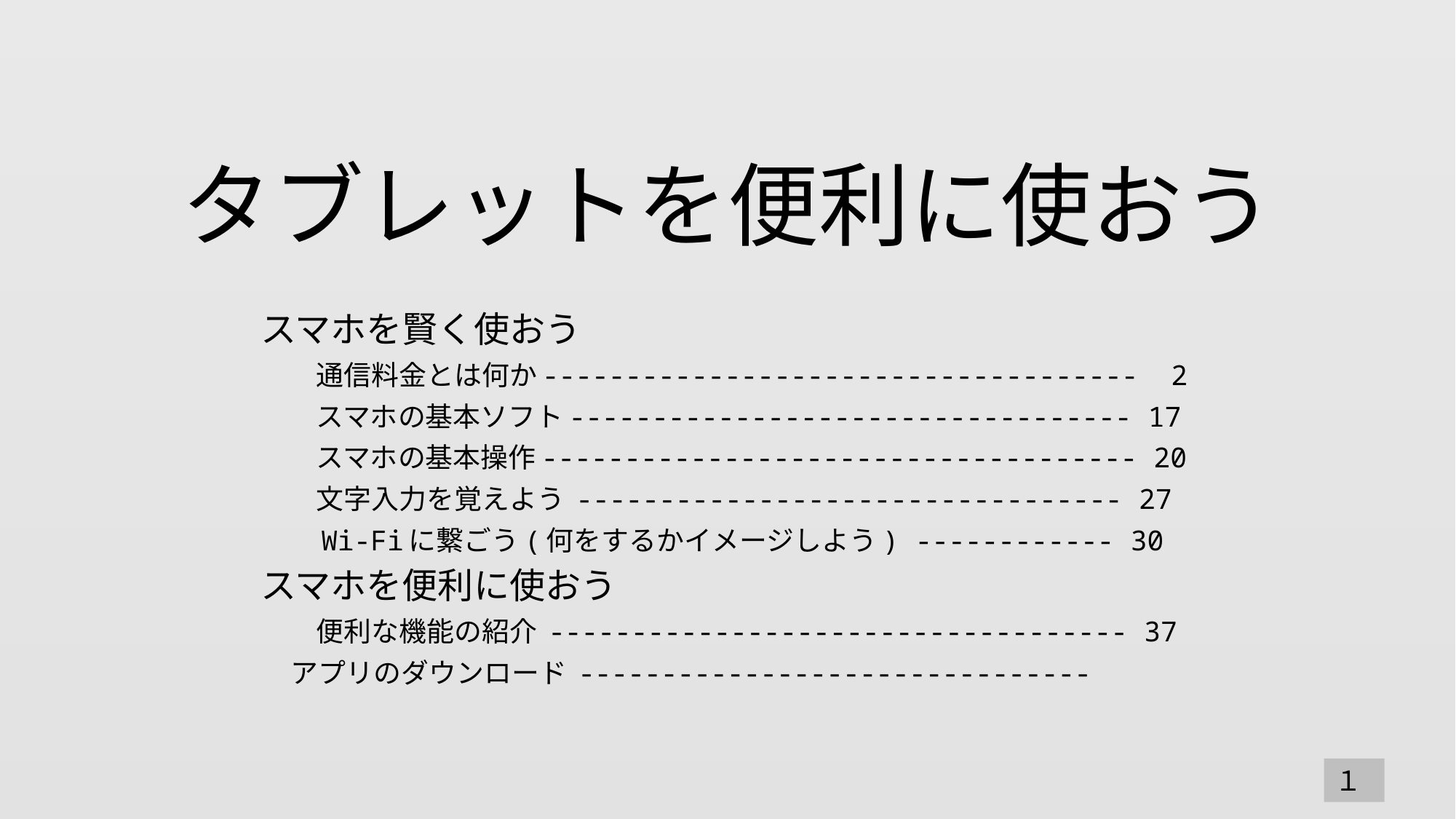

# タブレットを便利に使おう
スマホを賢く使おう
　　通信料金とは何か------------------------------------  2
　　スマホの基本ソフト---------------------------------- 17
　　スマホの基本操作------------------------------------ 20
　　文字入力を覚えよう --------------------------------- 27
　　Wi-Fiに繋ごう(何をするかイメージしよう) ------------ 30
スマホを便利に使おう
　　便利な機能の紹介 ----------------------------------- 37
    アプリのダウンロード -------------------------------

１
1